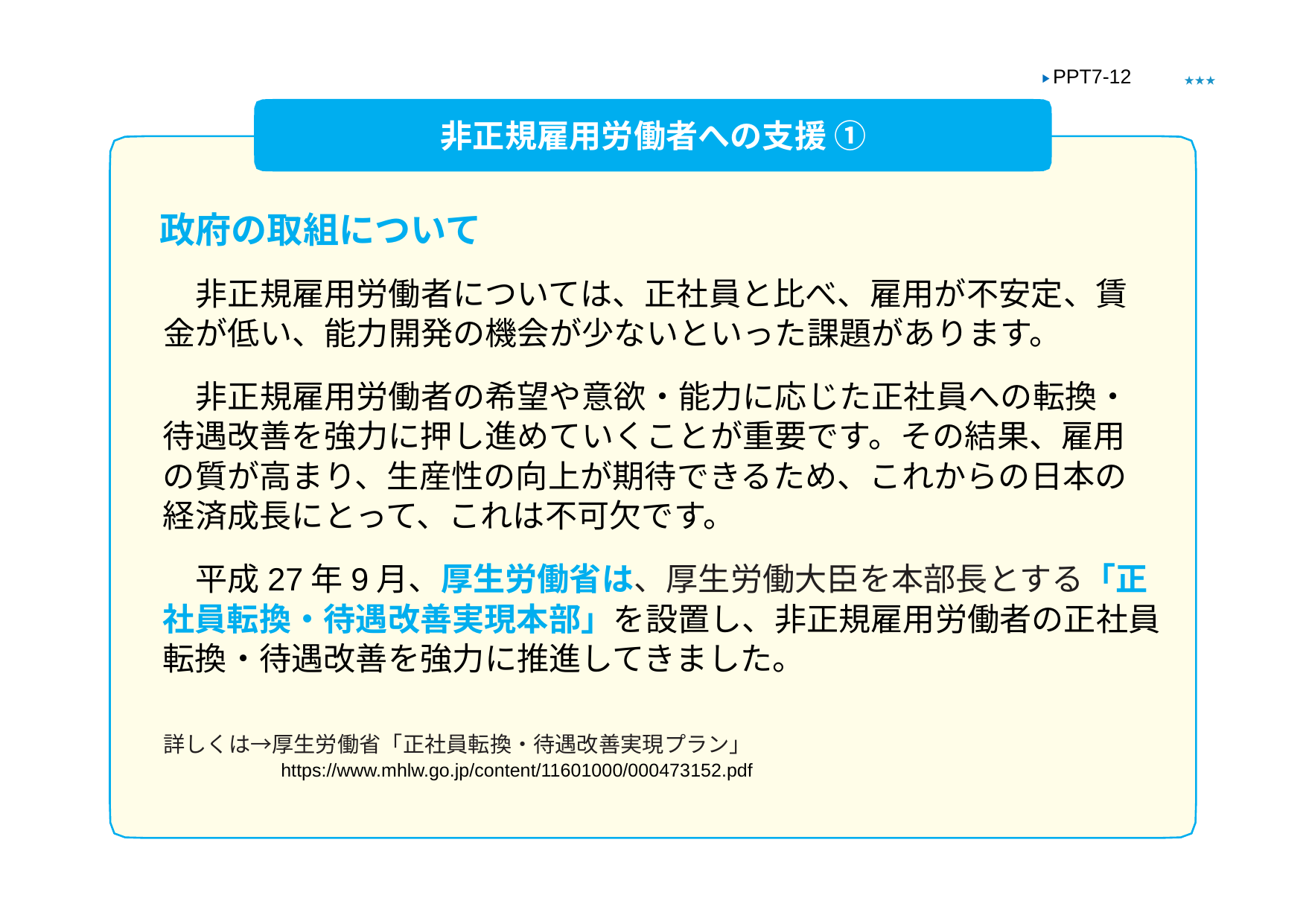

▶ PPT7-12
★★★

非正規雇用労働者への支援 ①

政府の取組について
　非正規雇用労働者については、正社員と比べ、雇用が不安定、賃金が低い、能力開発の機会が少ないといった課題があります。
　非正規雇用労働者の希望や意欲・能力に応じた正社員への転換・待遇改善を強力に押し進めていくことが重要です。その結果、雇用の質が高まり、生産性の向上が期待できるため、これからの日本の経済成長にとって、これは不可欠です。
　平成27年9月、厚生労働省は、厚生労働大臣を本部長とする「正社員転換・待遇改善実現本部」を設置し、非正規雇用労働者の正社員転換・待遇改善を強力に推進してきました。
詳しくは→厚生労働省「正社員転換・待遇改善実現プラン」
https://www.mhlw.go.jp/content/11601000/000473152.pdf